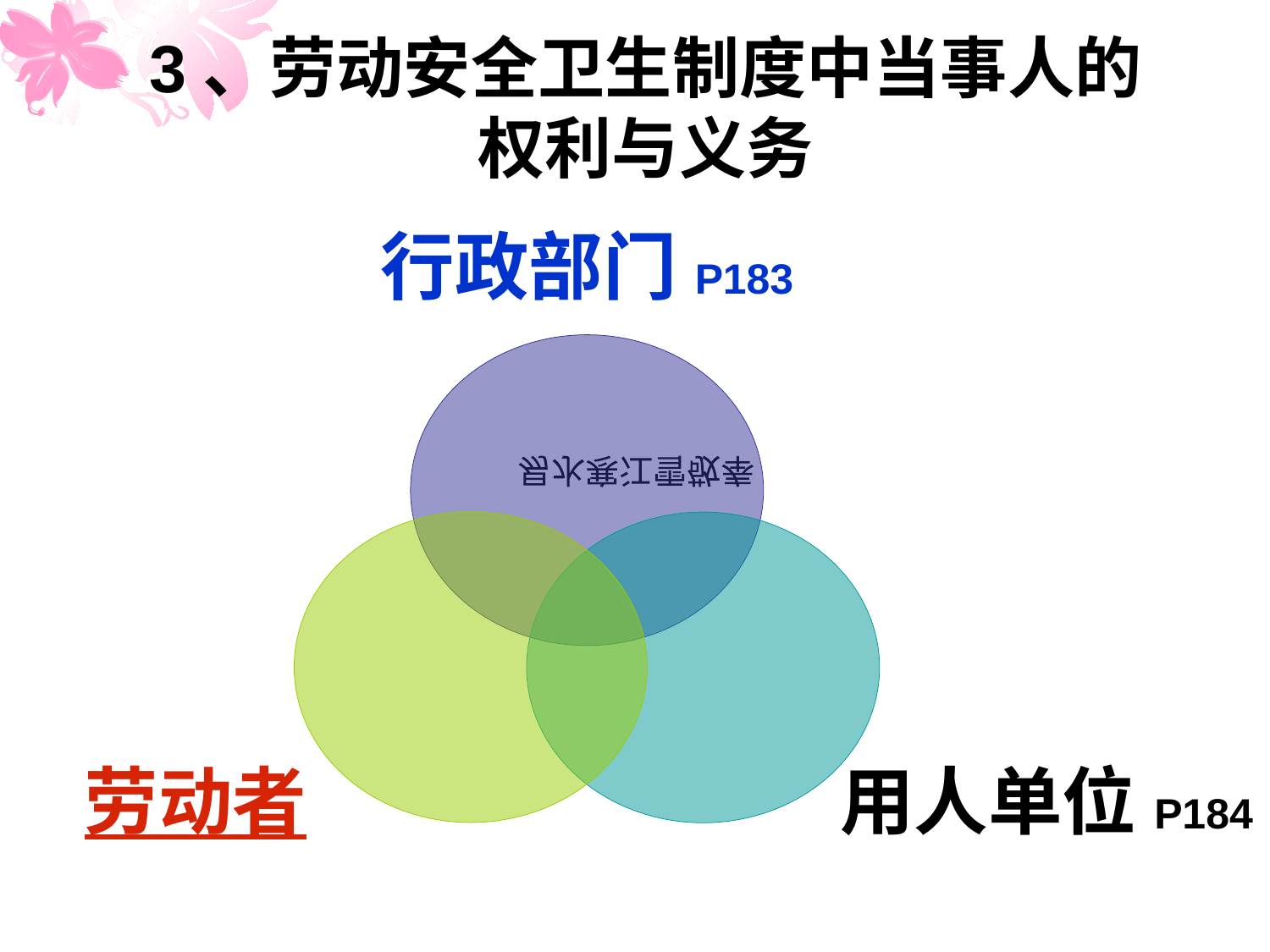

3、劳动安全卫生制度中当事人的
权利与义务

行政部门P183

劳动者
        用人单位P184
易水寒江雪敬奉